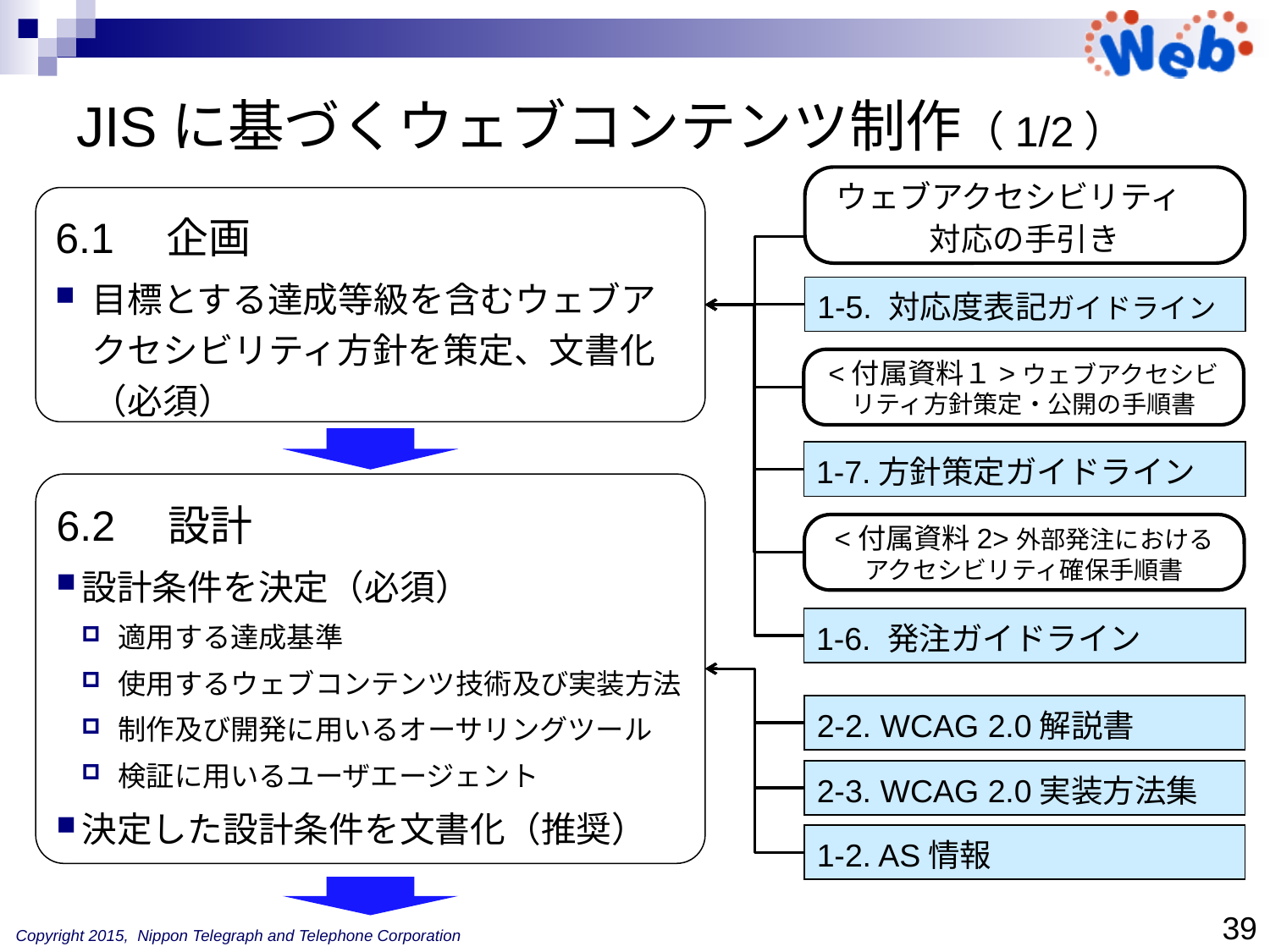

# JISに基づくウェブコンテンツ制作（1/2）
ウェブアクセシビリティ　対応の手引き
6.1　企画
目標とする達成等級を含むウェブアクセシビリティ方針を策定、文書化（必須）
1-5. 対応度表記ガイドライン
<付属資料１>ウェブアクセシビリティ方針策定・公開の手順書

1-7.方針策定ガイドライン
6.2　設計
設計条件を決定（必須）
適用する達成基準
使用するウェブコンテンツ技術及び実装方法
制作及び開発に用いるオーサリングツール
検証に用いるユーザエージェント
決定した設計条件を文書化（推奨）

<付属資料2>外部発注における
アクセシビリティ確保手順書
1-6. 発注ガイドライン
2-2. WCAG 2.0解説書
2-3. WCAG 2.0実装方法集
1-2. AS情報

39